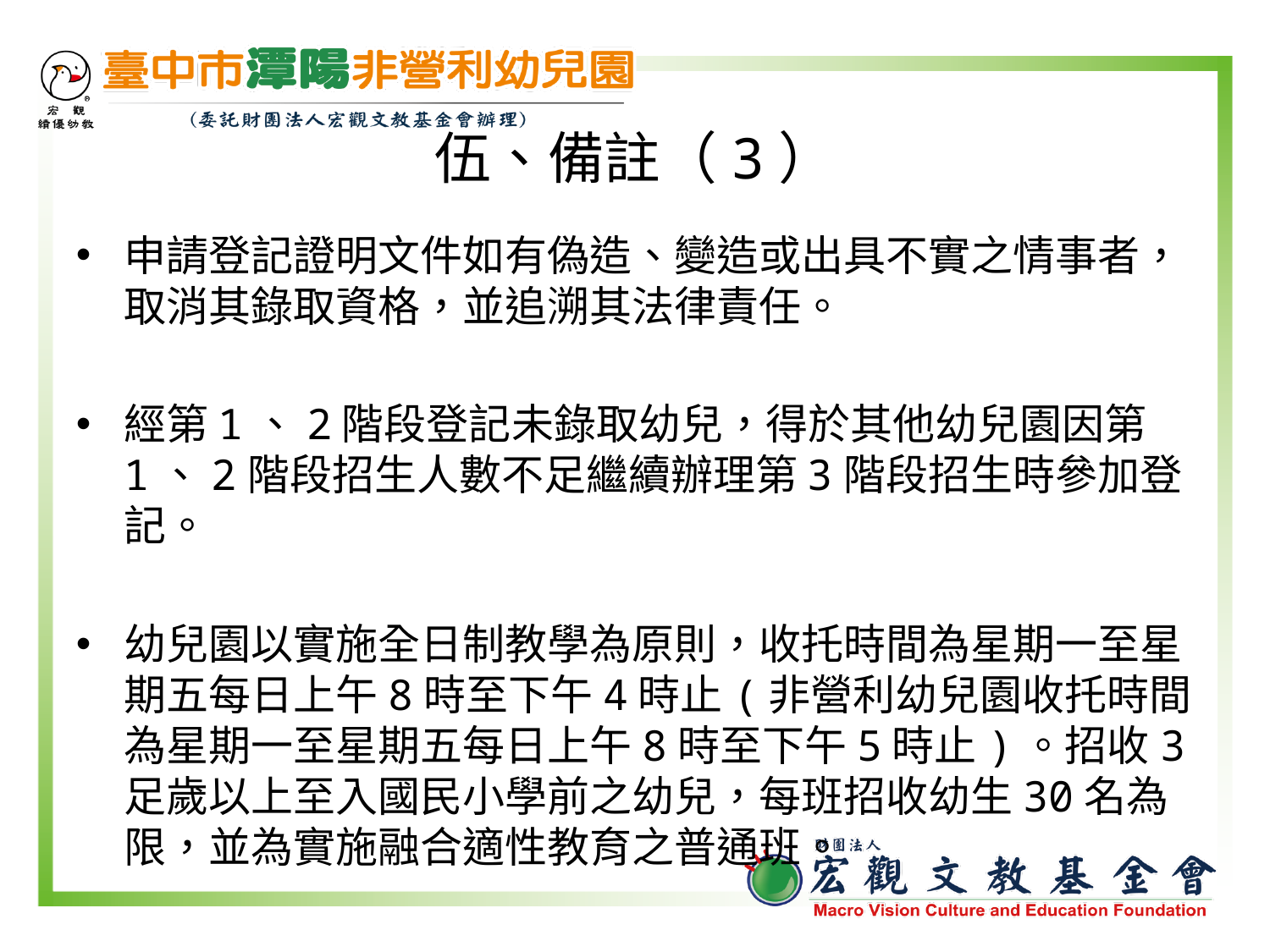

# 伍、備註（3）
申請登記證明文件如有偽造、變造或出具不實之情事者，取消其錄取資格，並追溯其法律責任。

經第1、2階段登記未錄取幼兒，得於其他幼兒園因第1、2階段招生人數不足繼續辦理第3階段招生時參加登記。

幼兒園以實施全日制教學為原則，收托時間為星期一至星期五每日上午8時至下午4時止(非營利幼兒園收托時間為星期一至星期五每日上午8時至下午5時止)。招收3足歲以上至入國民小學前之幼兒，每班招收幼生30名為限，並為實施融合適性教育之普通班。